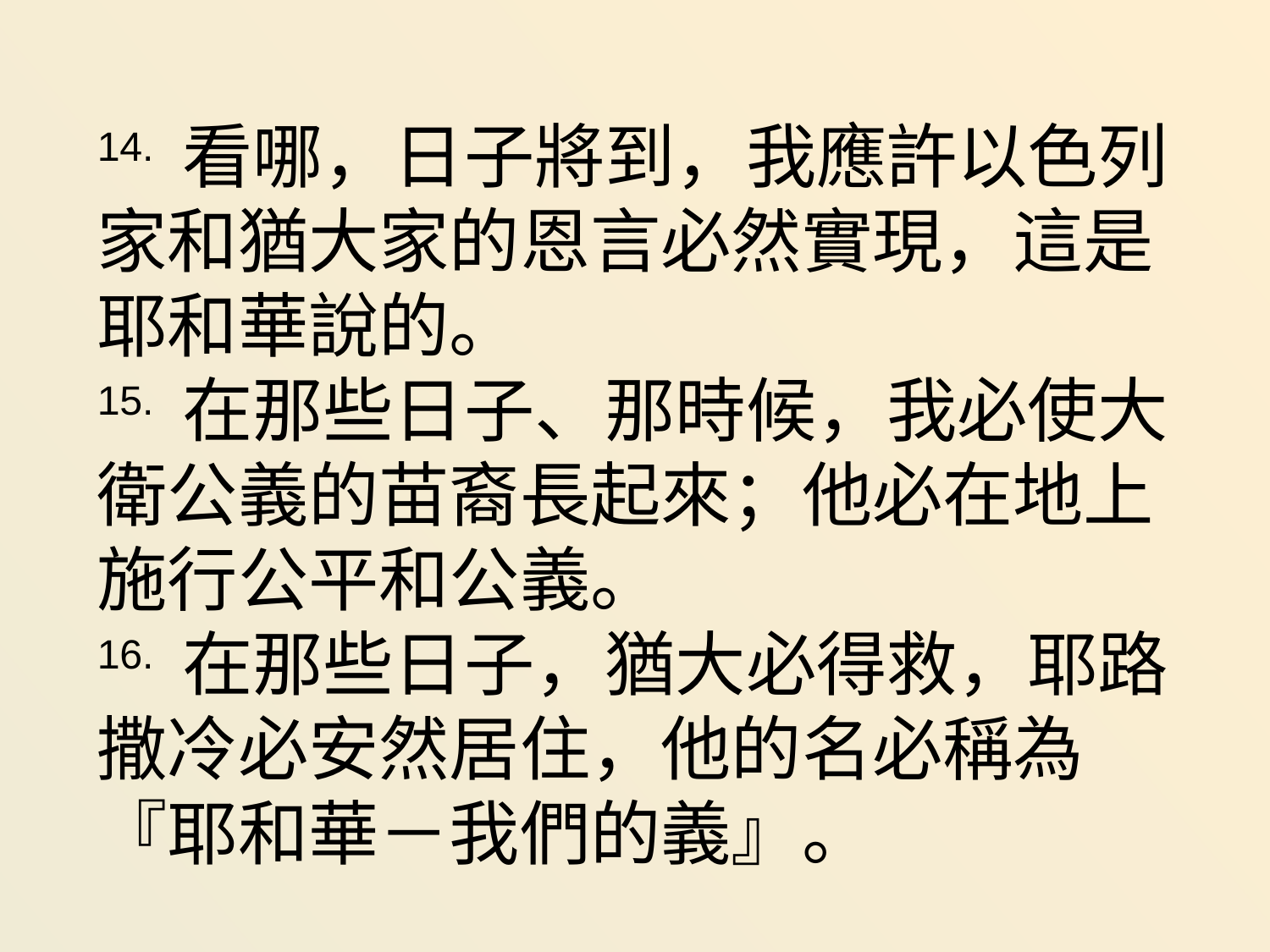

14. 看哪，日子將到，我應許以色列家和猶大家的恩言必然實現，這是耶和華說的。
15. 在那些日子、那時候，我必使大衛公義的苗裔長起來；他必在地上施行公平和公義。
16. 在那些日子，猶大必得救，耶路撒冷必安然居住，他的名必稱為『耶和華－我們的義』。